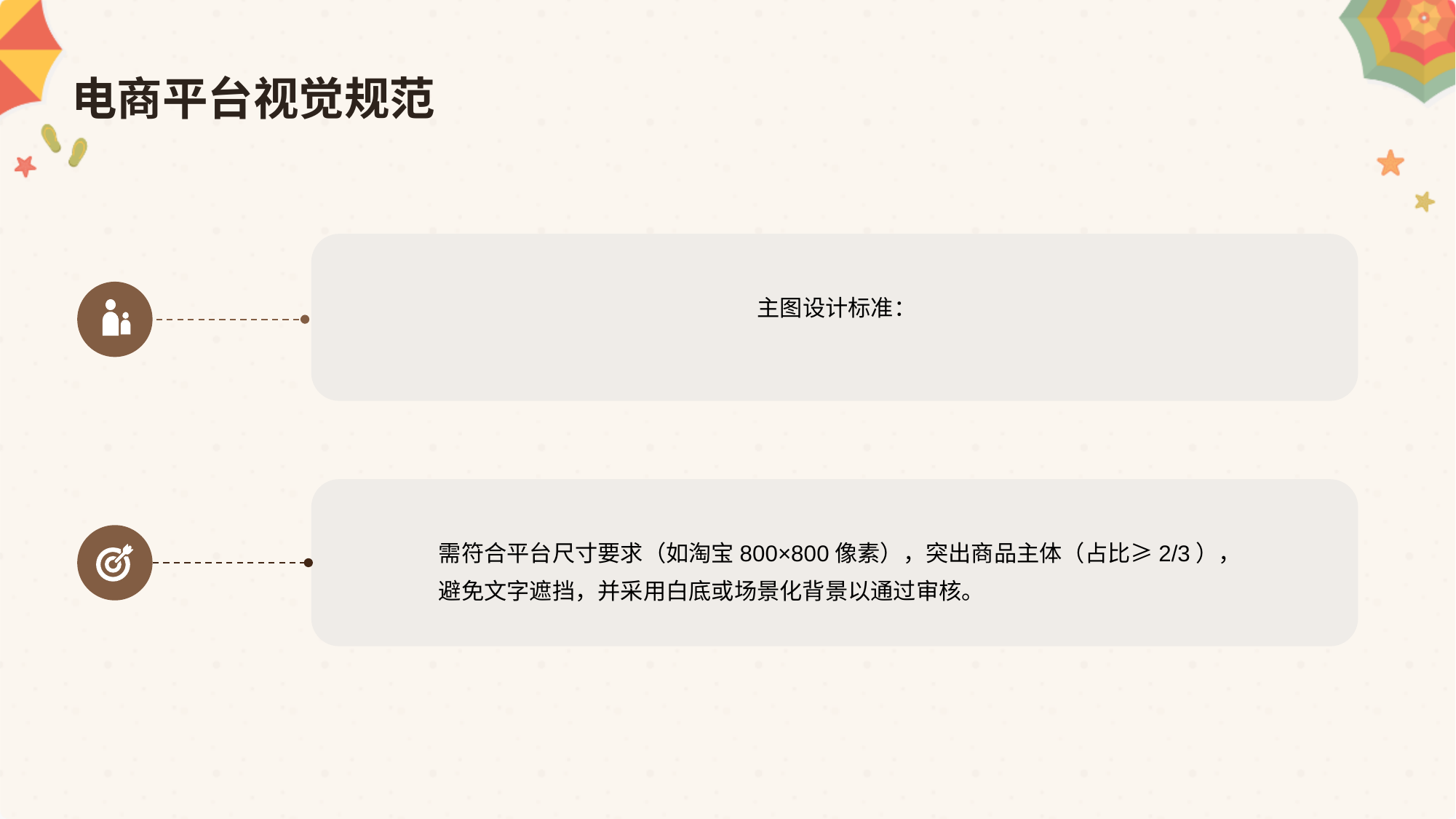

电商平台视觉规范

主图设计标准：

需符合平台尺寸要求（如淘宝800×800像素），突出商品主体（占比≥2/3），避免文字遮挡，并采用白底或场景化背景以通过审核。